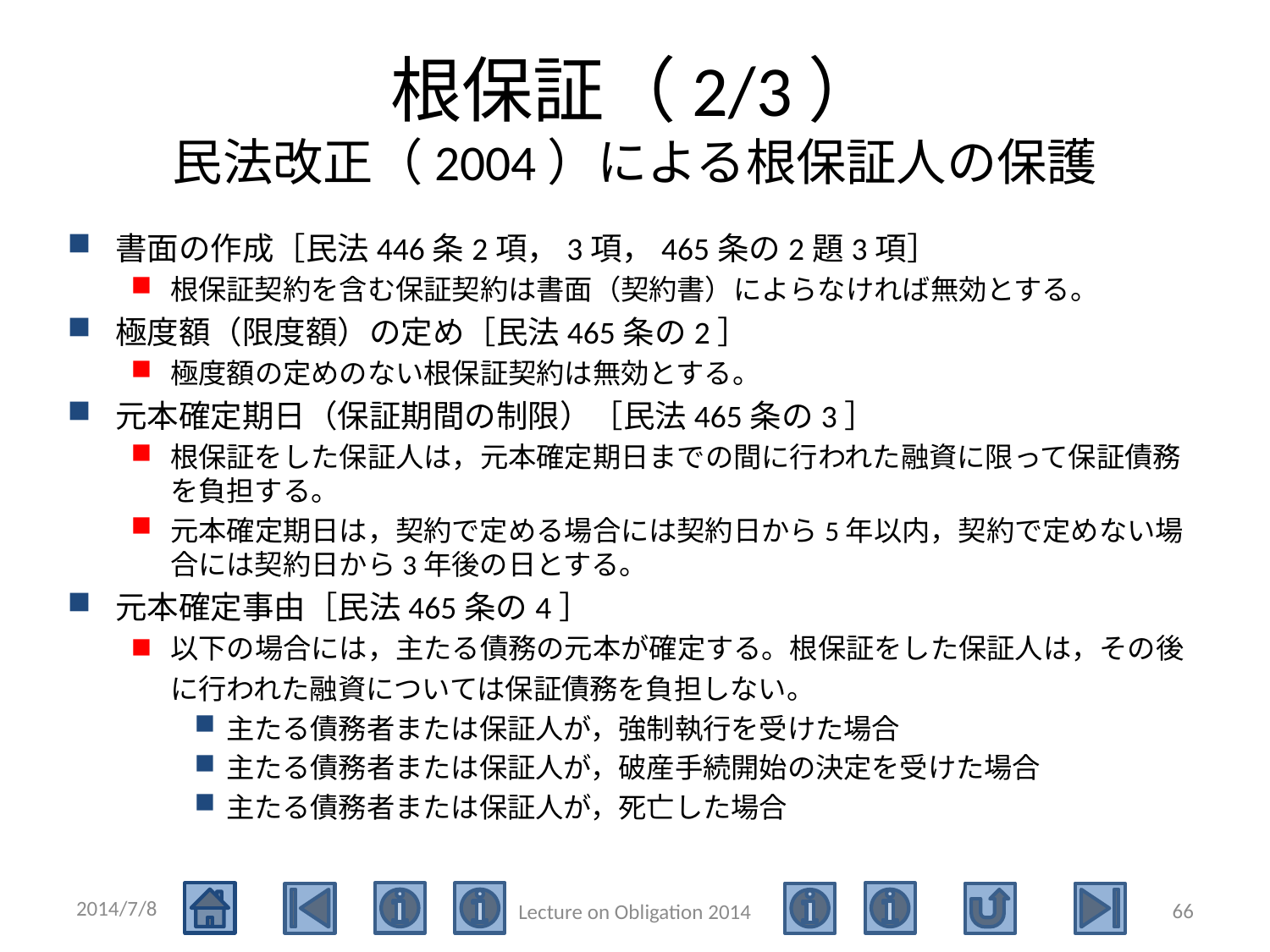

# 根保証（2/3） 民法改正（2004）による根保証人の保護
書面の作成［民法446条2項，3項，465条の2題3項］
根保証契約を含む保証契約は書面（契約書）によらなければ無効とする。
極度額（限度額）の定め［民法465条の2］
極度額の定めのない根保証契約は無効とする。
元本確定期日（保証期間の制限）［民法465条の3］
根保証をした保証人は，元本確定期日までの間に行われた融資に限って保証債務を負担する。
元本確定期日は，契約で定める場合には契約日から5年以内，契約で定めない場合には契約日から3年後の日とする。
元本確定事由［民法465条の4］
以下の場合には，主たる債務の元本が確定する。根保証をした保証人は，その後に行われた融資については保証債務を負担しない。
主たる債務者または保証人が，強制執行を受けた場合
主たる債務者または保証人が，破産手続開始の決定を受けた場合
主たる債務者または保証人が，死亡した場合
2014/7/8
66
Lecture on Obligation 2014